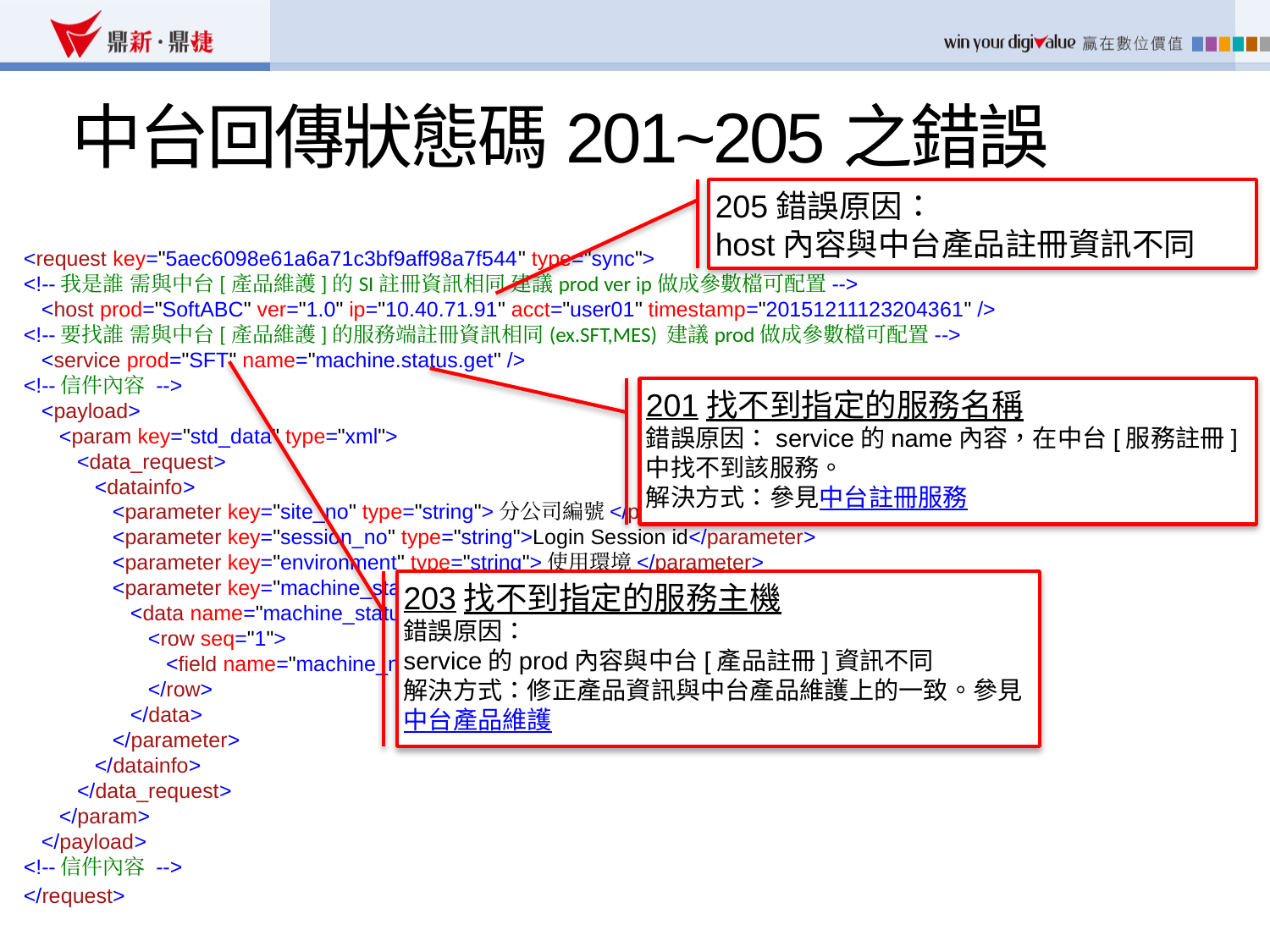

# 中台回傳狀態碼201~205之錯誤
205錯誤原因：
host內容與中台產品註冊資訊不同
<request key="5aec6098e61a6a71c3bf9aff98a7f544" type="sync"><!--我是誰 需與中台[產品維護]的SI註冊資訊相同 建議prod ver ip做成參數檔可配置-->   <host prod="SoftABC" ver="1.0" ip="10.40.71.91" acct="user01" timestamp="20151211123204361" /><!--要找誰 需與中台[產品維護]的服務端註冊資訊相同(ex.SFT,MES) 建議prod做成參數檔可配置-->   <service prod="SFT" name="machine.status.get" /><!--信件內容 -->   <payload>      <param key="std_data" type="xml">         <data_request>            <datainfo>               <parameter key="site_no" type="string">分公司編號</parameter>               <parameter key="session_no" type="string">Login Session id</parameter>               <parameter key="environment" type="string">使用環境</parameter>               <parameter key="machine_status_data" type="data">                  <data name="machine_status">                     <row seq="1">                        <field name="machine_no" type="string">設備編號</field>                     </row>                  </data>               </parameter>            </datainfo>         </data_request>      </param>   </payload><!--信件內容 --></request>
201找不到指定的服務名稱
錯誤原因：service的name內容，在中台[服務註冊]中找不到該服務。
解決方式：參見中台註冊服務
203找不到指定的服務主機
錯誤原因：
service的prod內容與中台[產品註冊]資訊不同
解決方式：修正產品資訊與中台產品維護上的一致。參見中台產品維護